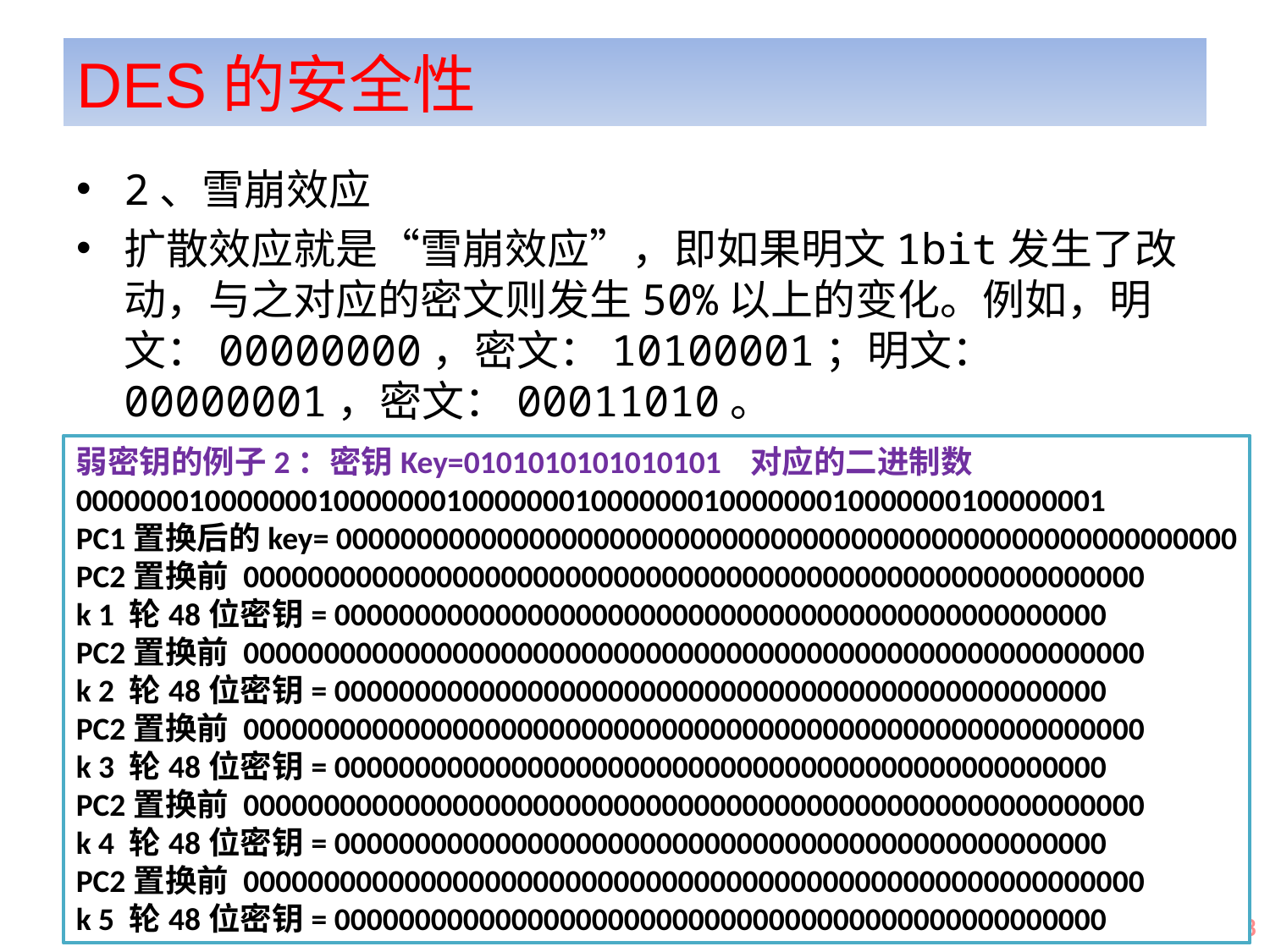

# DES的安全性
2、雪崩效应
扩散效应就是“雪崩效应”，即如果明文1bit发生了改动，与之对应的密文则发生50%以上的变化。例如，明文：00000000，密文：10100001；明文：00000001，密文：00011010。
弱密钥的例子2：密钥Key=0101010101010101   对应的二进制数 0000000100000001000000010000000100000001000000010000000100000001
PC1置换后的key= 00000000000000000000000000000000000000000000000000000000
PC2置换前 00000000000000000000000000000000000000000000000000000000
k 1 轮48位密钥= 000000000000000000000000000000000000000000000000
PC2置换前 00000000000000000000000000000000000000000000000000000000
k 2 轮48位密钥= 000000000000000000000000000000000000000000000000
PC2置换前 00000000000000000000000000000000000000000000000000000000
k 3 轮48位密钥= 000000000000000000000000000000000000000000000000
PC2置换前 00000000000000000000000000000000000000000000000000000000
k 4 轮48位密钥= 000000000000000000000000000000000000000000000000
PC2置换前 00000000000000000000000000000000000000000000000000000000
k 5 轮48位密钥= 000000000000000000000000000000000000000000000000
78